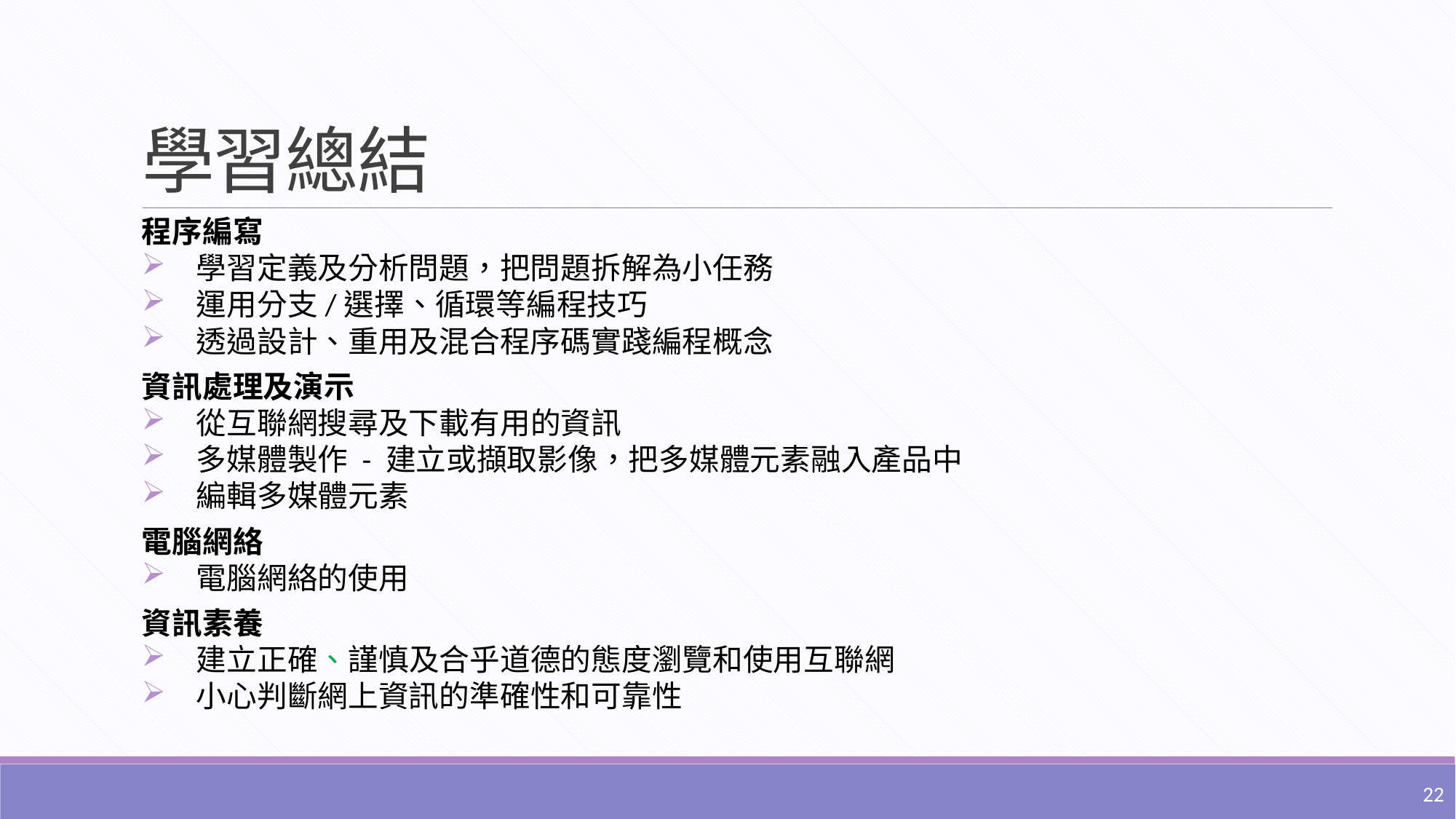

# 學習總結
程序編寫
學習定義及分析問題，把問題拆解為小任務
運用分支/選擇、循環等編程技巧
透過設計、重用及混合程序碼實踐編程概念
資訊處理及演示
從互聯網搜尋及下載有用的資訊
多媒體製作 - 建立或擷取影像，把多媒體元素融入產品中
編輯多媒體元素
電腦網絡
電腦網絡的使用
資訊素養
建立正確、謹慎及合乎道德的態度瀏覽和使用互聯網
小心判斷網上資訊的準確性和可靠性

22